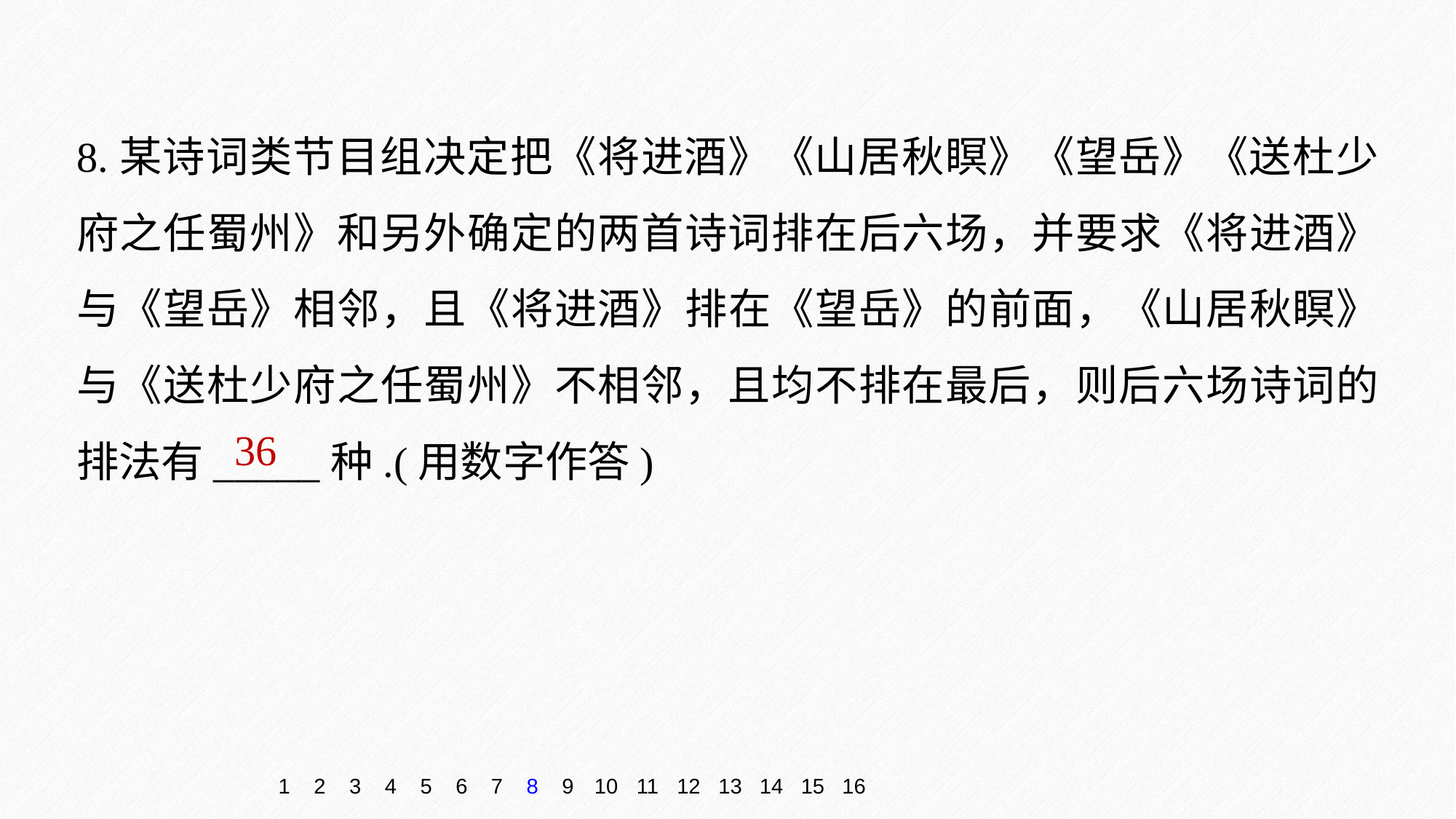

8.某诗词类节目组决定把《将进酒》《山居秋瞑》《望岳》《送杜少府之任蜀州》和另外确定的两首诗词排在后六场，并要求《将进酒》与《望岳》相邻，且《将进酒》排在《望岳》的前面，《山居秋瞑》与《送杜少府之任蜀州》不相邻，且均不排在最后，则后六场诗词的排法有_____种.(用数字作答)
36
1
2
3
4
5
6
7
8
9
10
11
12
13
14
15
16